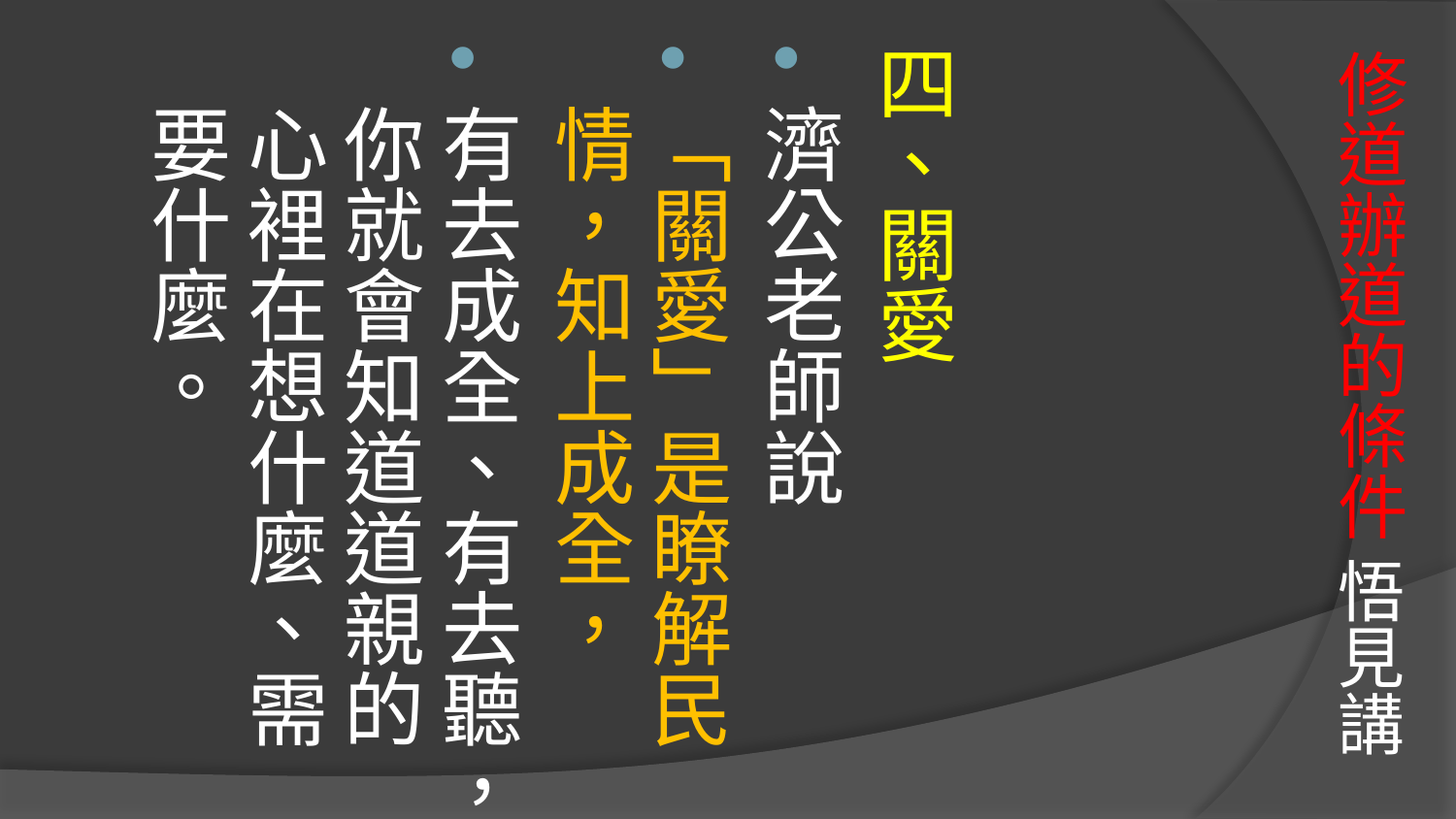

# 修道辦道的條件 悟見講
四、關愛
濟公老師說
「關愛」是瞭解民情，知上成全，
有去成全、有去聽，你就會知道道親的心裡在想什麼、需要什麼。